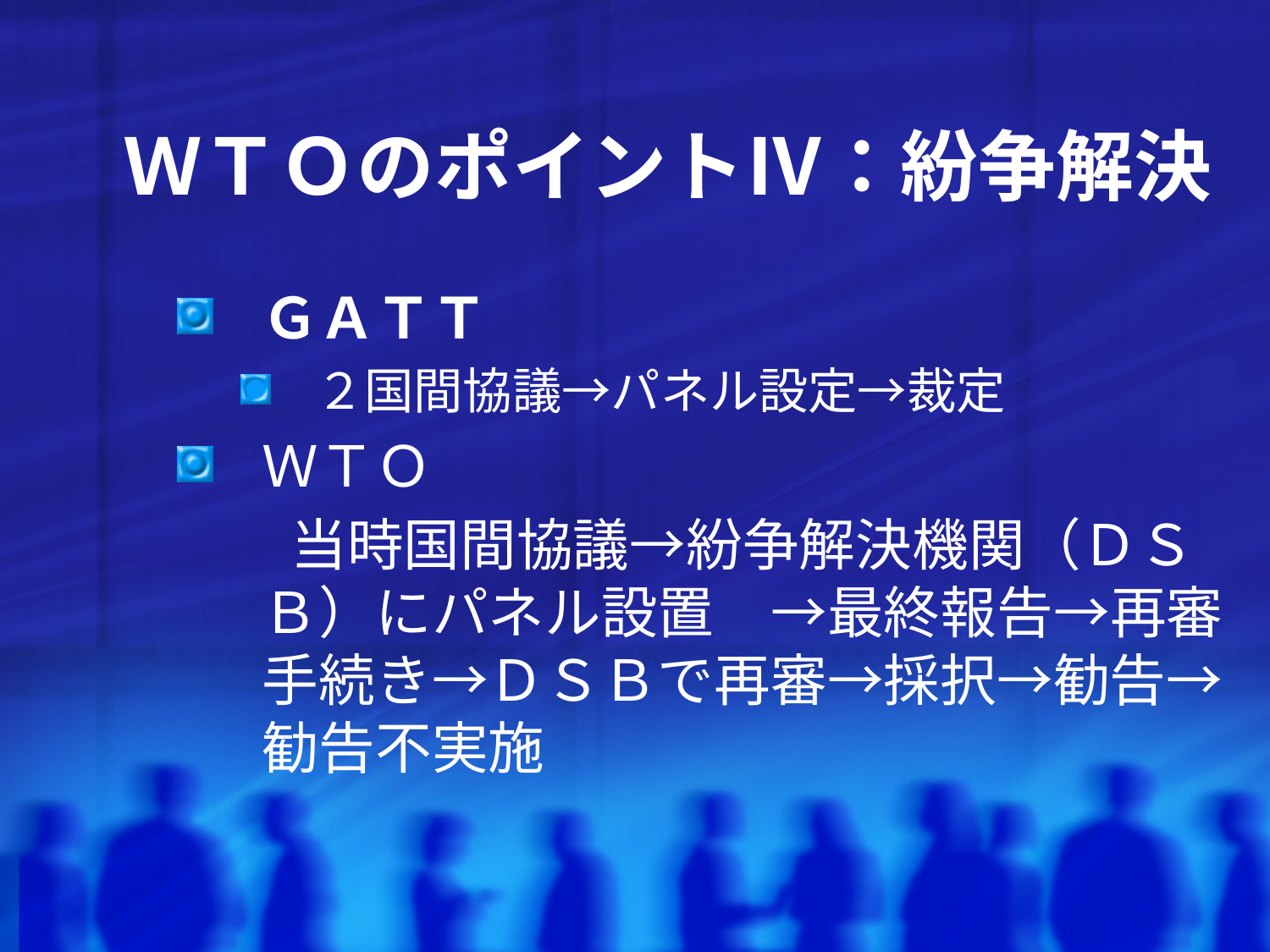

# ＷＴＯのポイントⅣ：紛争解決
ＧＡＴＴ
２国間協議→パネル設定→裁定
ＷＴＯ
　　当時国間協議→紛争解決機関（ＤＳＢ）にパネル設置　→最終報告→再審手続き→ＤＳＢで再審→採択→勧告→勧告不実施